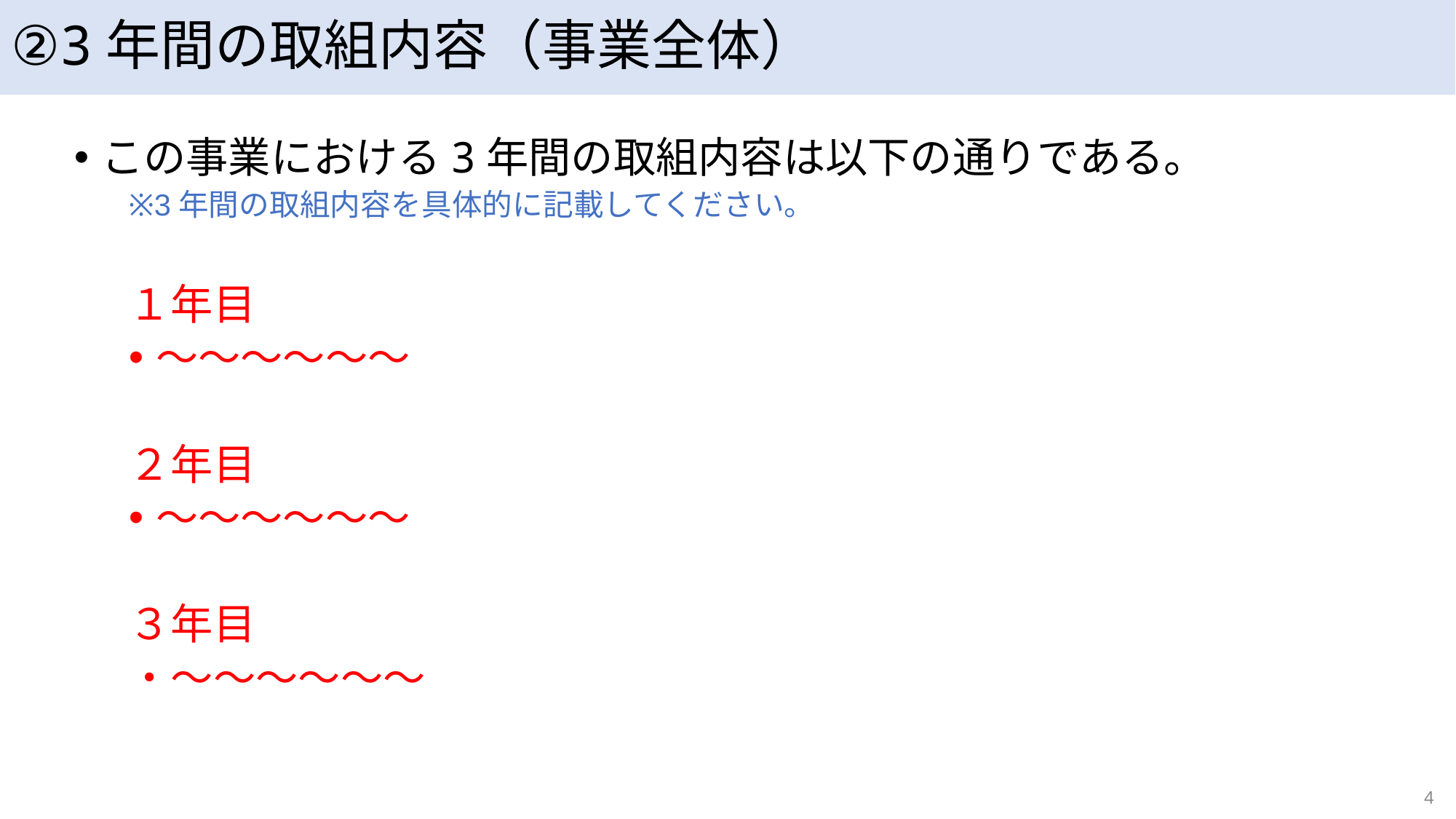

# ②3年間の取組内容（事業全体）
この事業における3年間の取組内容は以下の通りである。
※3年間の取組内容を具体的に記載してください。

１年目
～～～～～～

２年目
～～～～～～

３年目
・～～～～～～

4